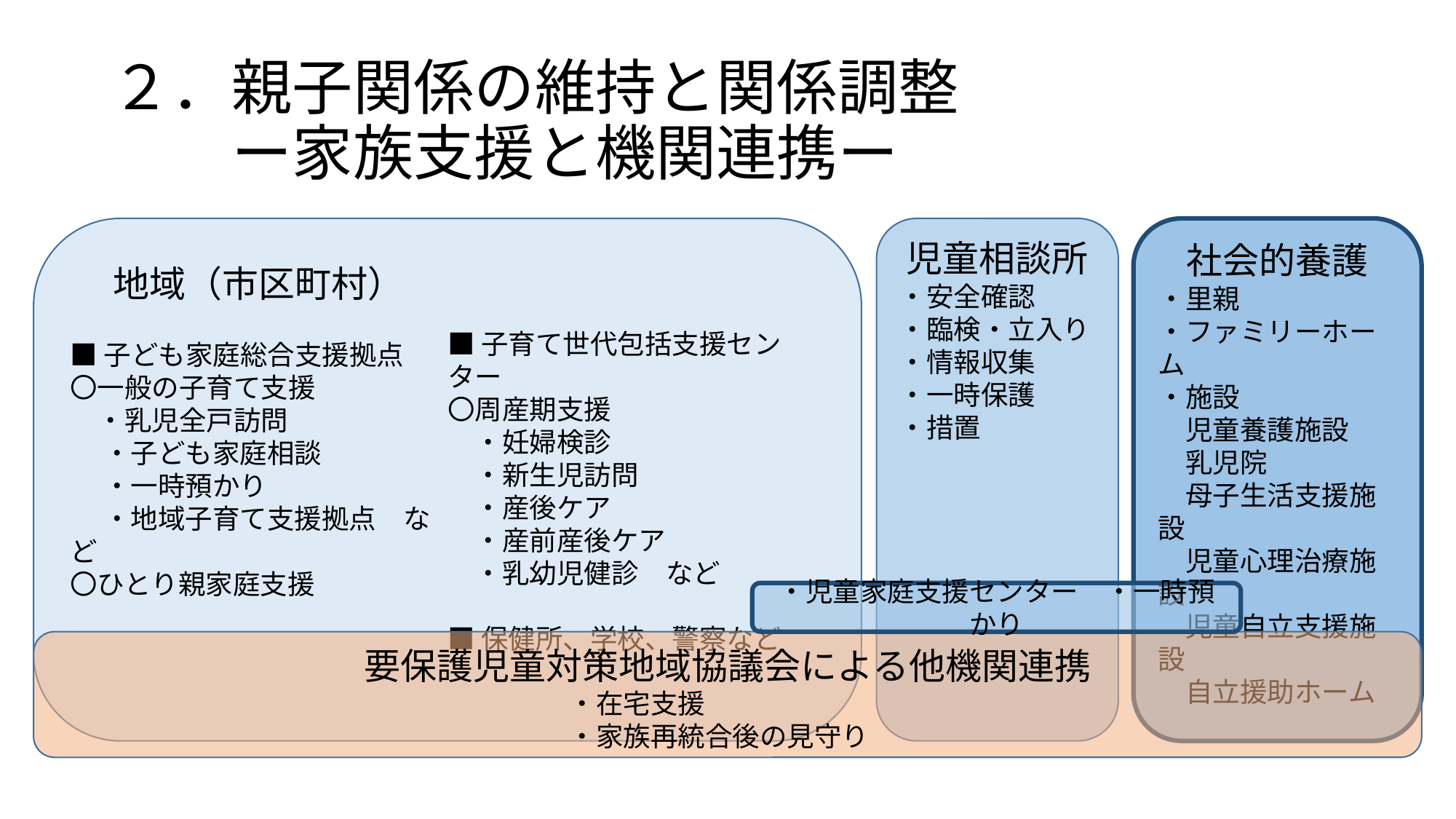

# ２．親子関係の維持と関係調整 　　ー家族支援と機関連携ー
地域（市区町村）

■子ども家庭総合支援拠点
〇一般の子育て支援
　・乳児全戸訪問
　 ・子ども家庭相談
　 ・一時預かり
　 ・地域子育て支援拠点　など
〇ひとり親家庭支援

■子育て世代包括支援センター
〇周産期支援
　・妊婦検診
　・新生児訪問
　・産後ケア
　・産前産後ケア
　・乳幼児健診　など

■保健所、学校、警察など
児童相談所
・安全確認
・臨検・立入り
・情報収集
・一時保護
・措置
社会的養護
・里親
・ファミリーホーム
・施設
　児童養護施設
　乳児院
　母子生活支援施設
　児童心理治療施設
　児童自立支援施設
　自立援助ホーム
・児童家庭支援センター　・一時預かり
要保護児童対策地域協議会による他機関連携
　　　　　　　　　　　　　　　　　　　・在宅支援
　　　　　　　　　　　　　　　　　　　・家族再統合後の見守り